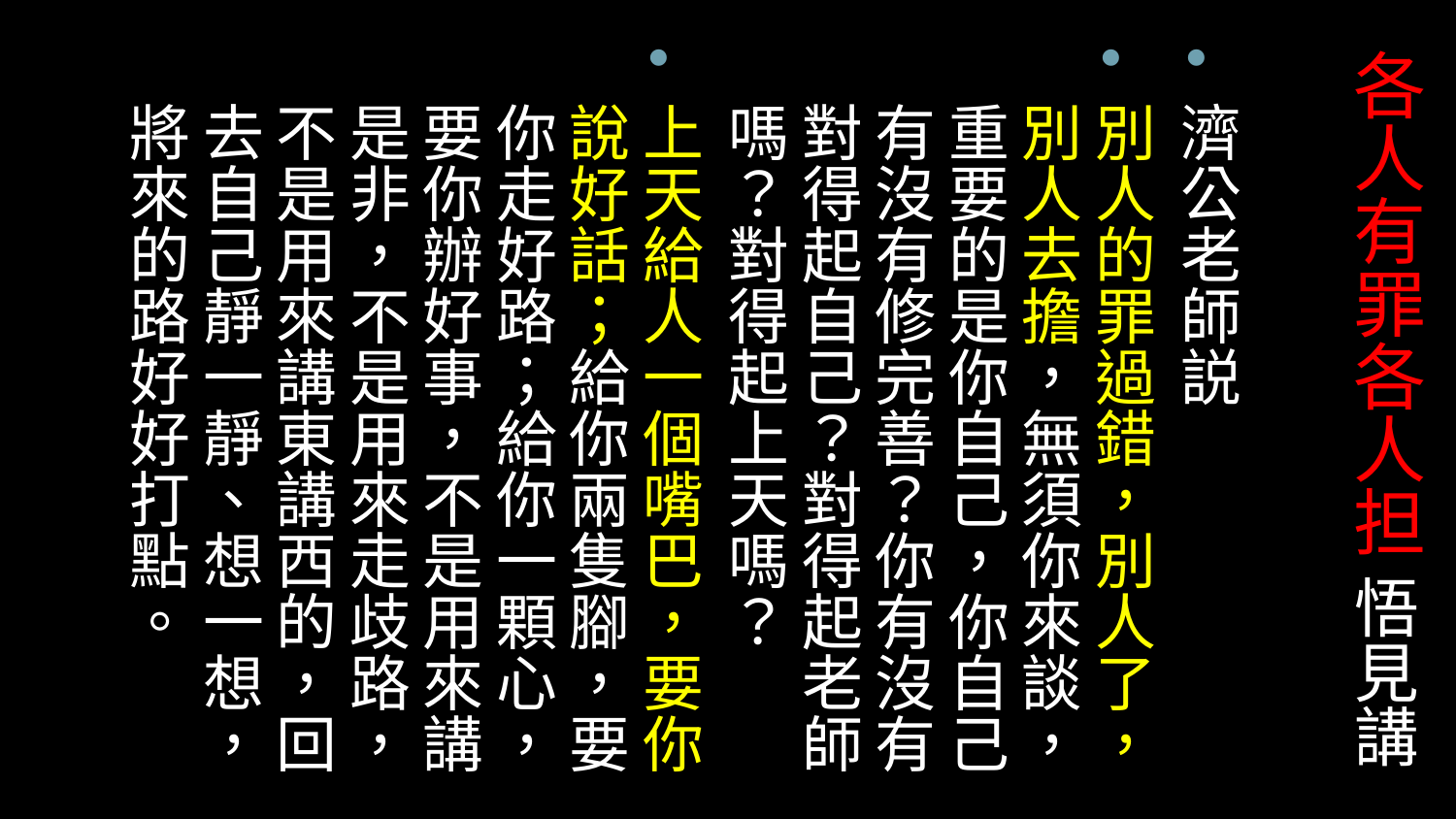

# 各人有罪各人担 悟見講
濟公老師説
別人的罪過錯，別人了，別人去擔，無須你來談，重要的是你自己，你自己有沒有修完善？你有沒有對得起自己？對得起老師嗎？對得起上天嗎？
上天給人一個嘴巴，要你說好話；給你兩隻腳，要你走好路；給你一顆心，要你辦好事，不是用來講是非，不是用來走歧路，不是用來講東講西的，回去自己靜一靜、想一想，將來的路好好打點。